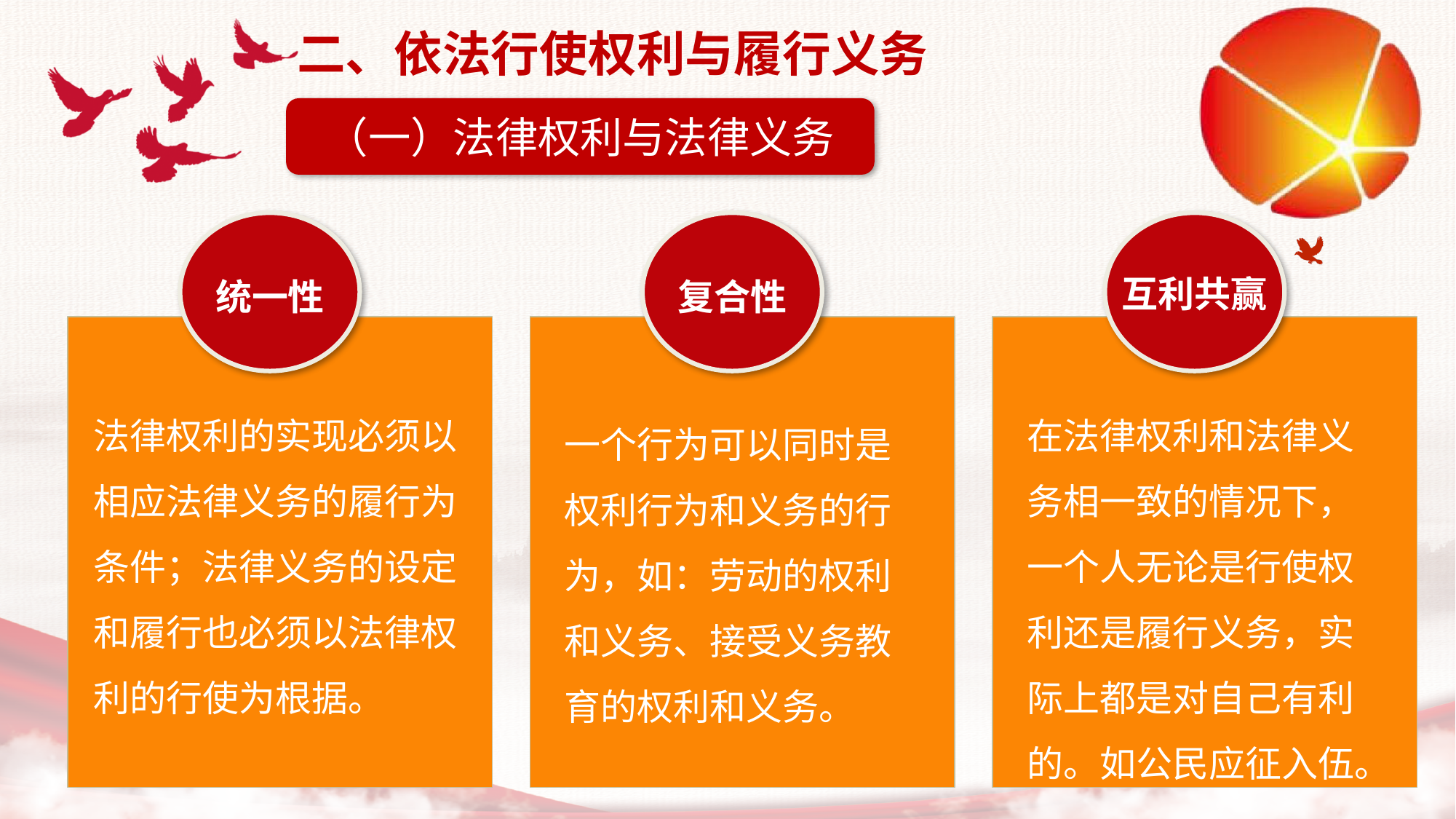

二、依法行使权利与履行义务
（一）法律权利与法律义务

统一性

复合性

互利共赢

法律权利的实现必须以相应法律义务的履行为条件；法律义务的设定和履行也必须以法律权利的行使为根据。
在法律权利和法律义务相一致的情况下，一个人无论是行使权利还是履行义务，实际上都是对自己有利的。如公民应征入伍。
一个行为可以同时是权利行为和义务的行为，如：劳动的权利和义务、接受义务教育的权利和义务。